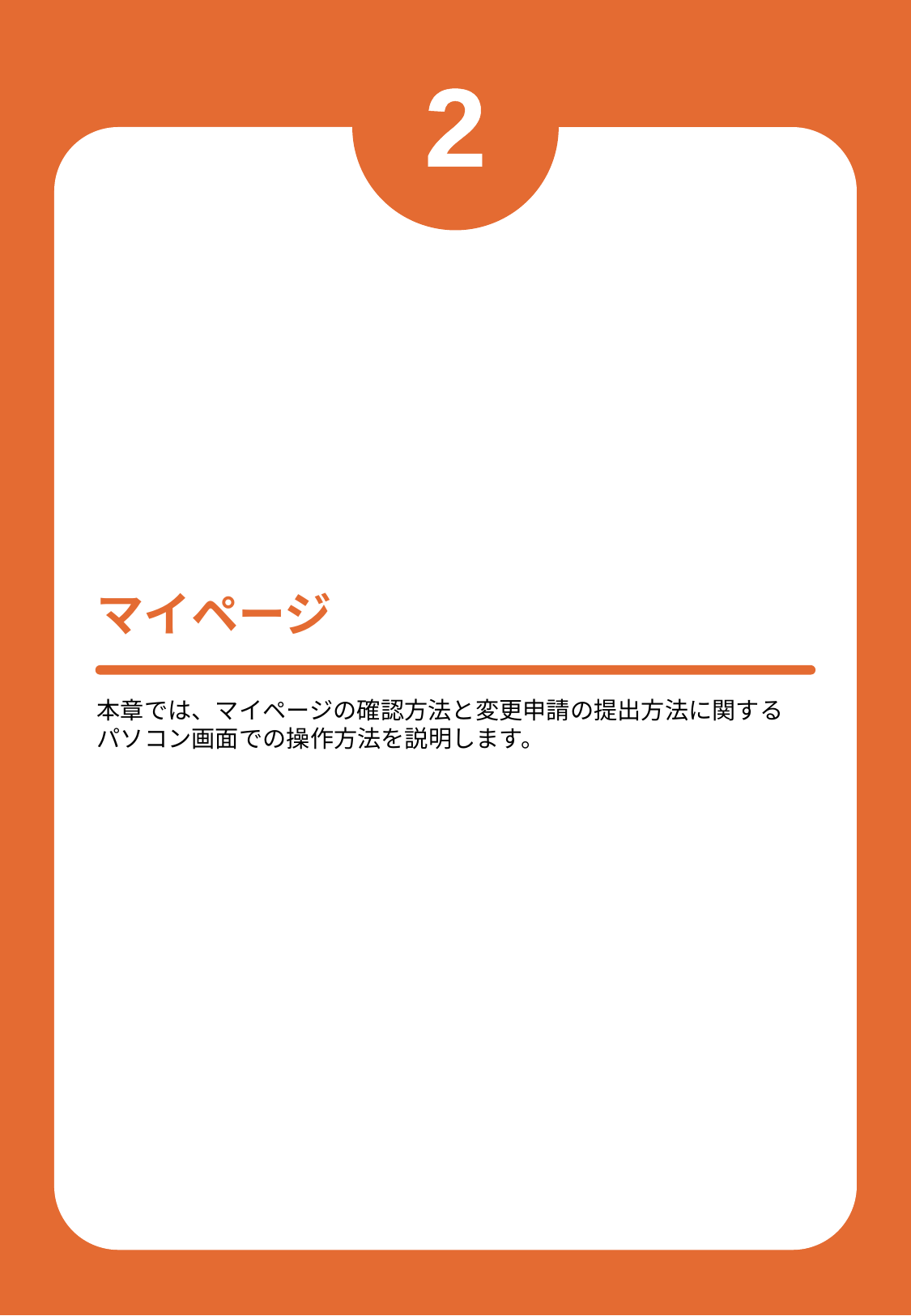

2

マイページ

本章では、マイページの確認方法と変更申請の提出方法に関する
パソコン画面での操作方法を説明します。